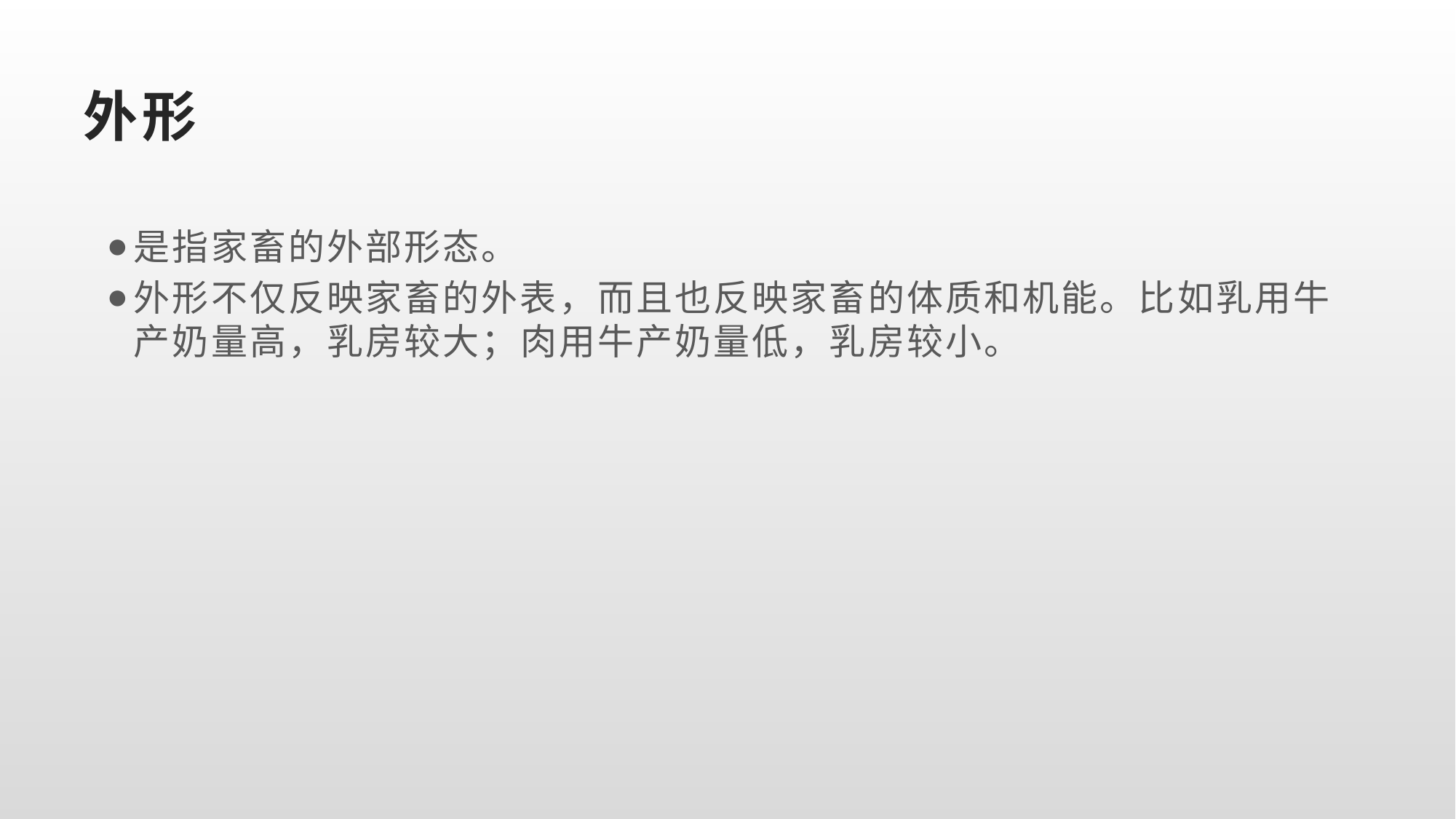

# 外形
是指家畜的外部形态。
外形不仅反映家畜的外表，而且也反映家畜的体质和机能。比如乳用牛产奶量高，乳房较大；肉用牛产奶量低，乳房较小。